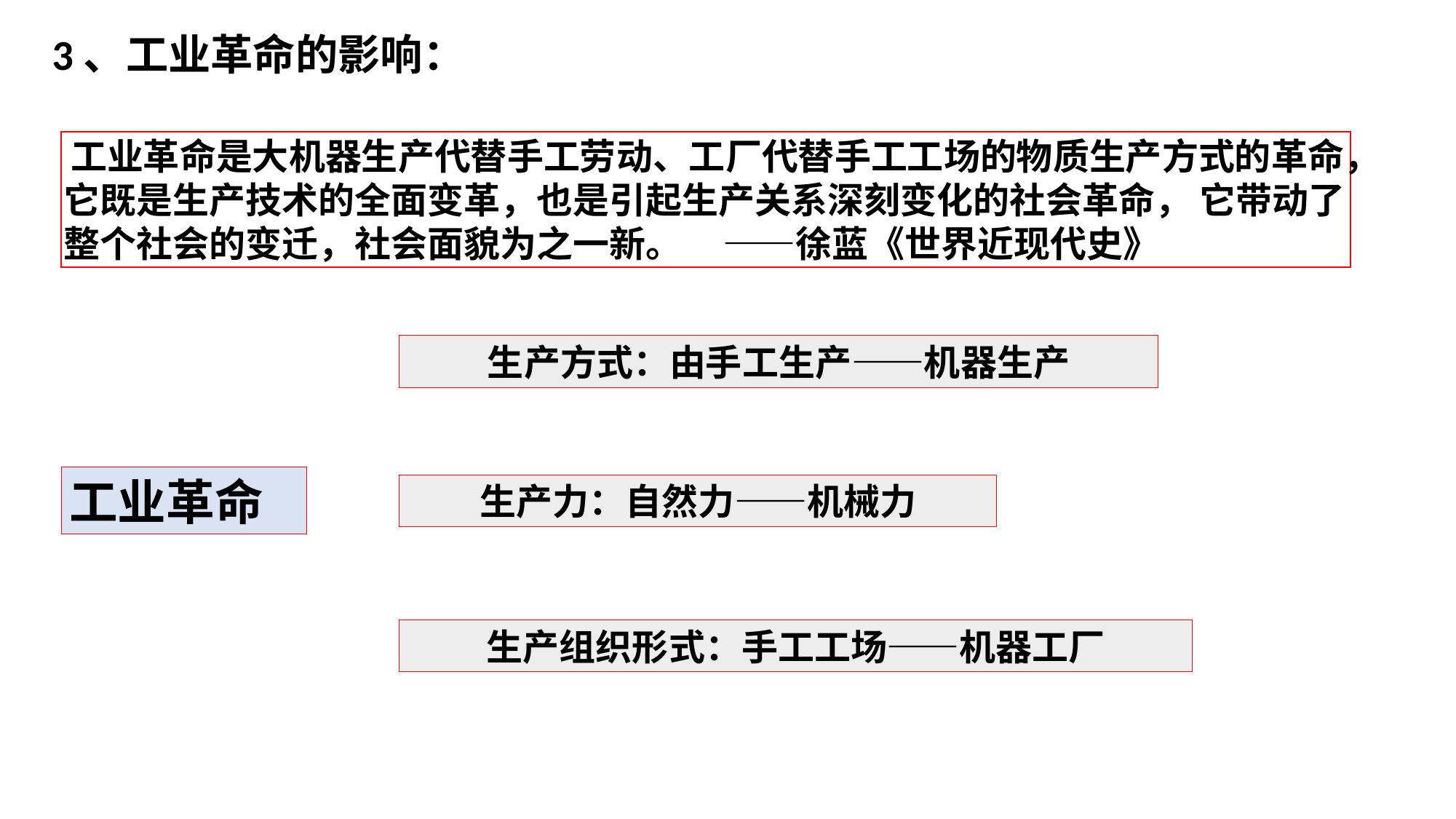

3、工业革命的影响：
  工业革命是大机器生产代替手工劳动、工厂代替手工工场的物质生产方式的革命，它既是生产技术的全面变革，也是引起生产关系深刻变化的社会革命， 它带动了整个社会的变迁，社会面貌为之一新。     ——徐蓝《世界近现代史》
生产方式：由手工生产——机器生产
工业革命
生产力：自然力——机械力
生产组织形式：手工工场——机器工厂